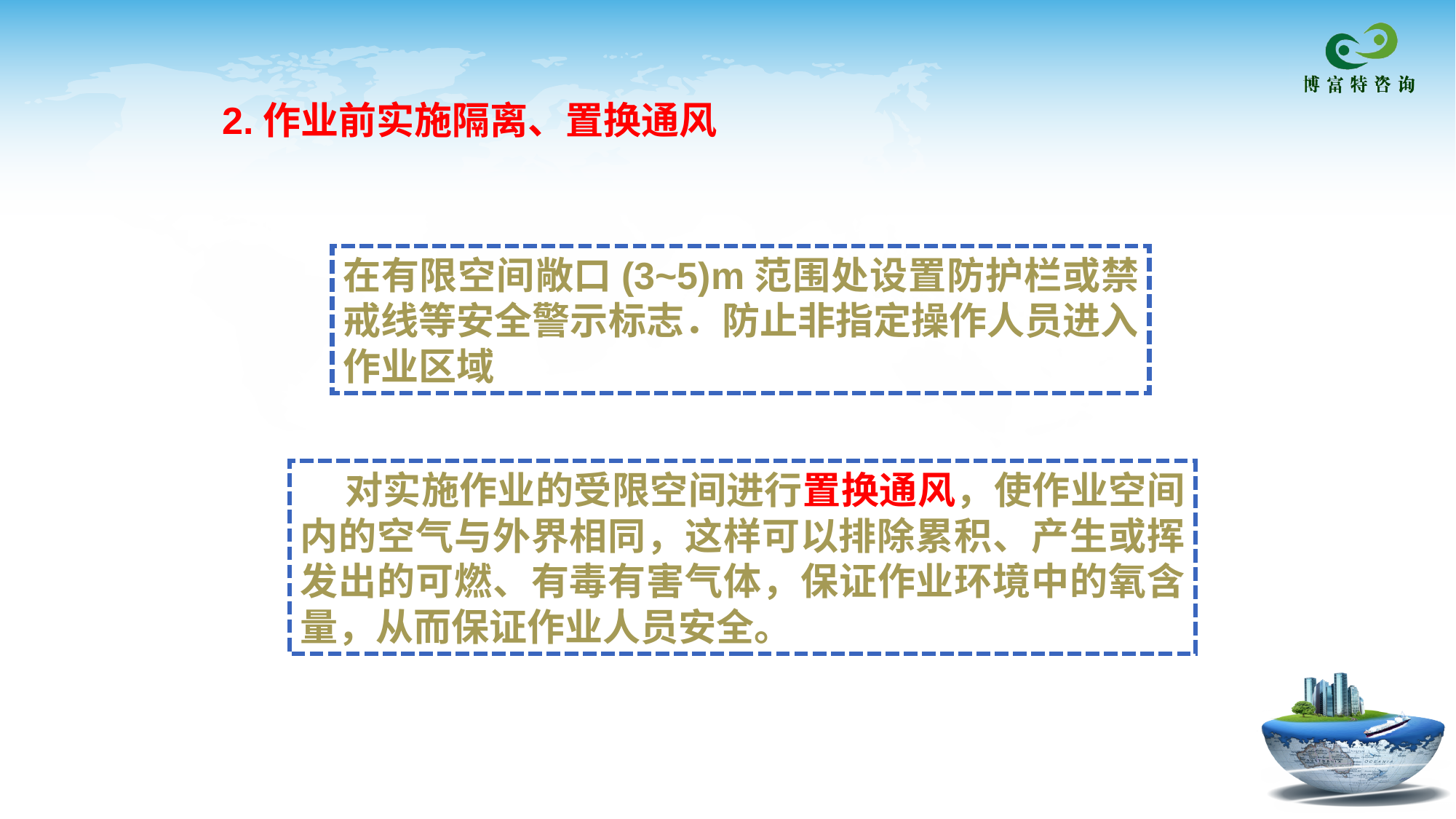

2.作业前实施隔离、置换通风
在有限空间敞口(3~5)m范围处设置防护栏或禁戒线等安全警示标志．防止非指定操作人员进入作业区域
    对实施作业的受限空间进行置换通风，使作业空间内的空气与外界相同，这样可以排除累积、产生或挥发出的可燃、有毒有害气体，保证作业环境中的氧含量，从而保证作业人员安全。